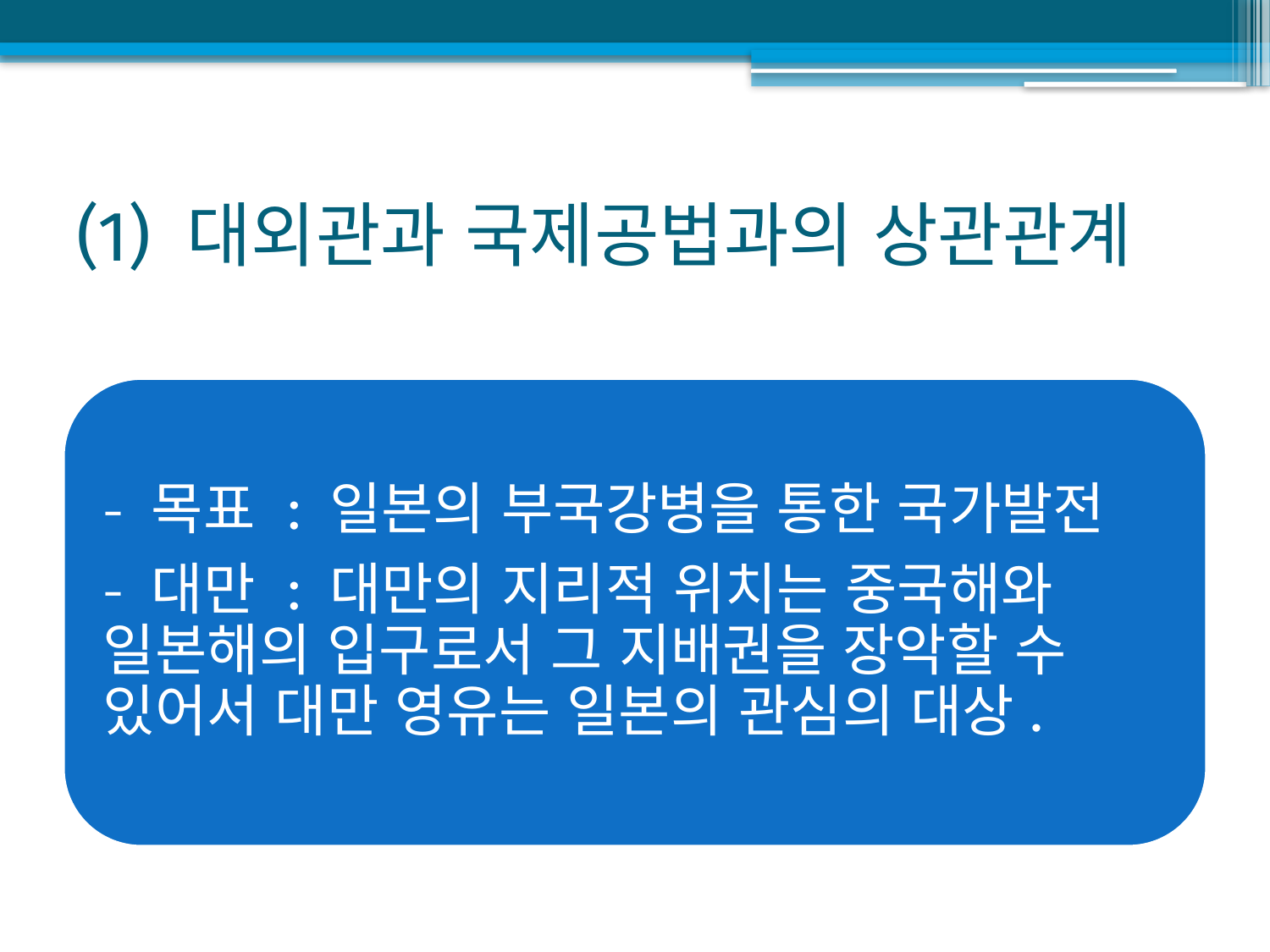

# (1) 대외관과 국제공법과의 상관관계
- 목표 : 일본의 부국강병을 통한 국가발전
- 대만 : 대만의 지리적 위치는 중국해와   일본해의 입구로서 그 지배권을 장악할 수 있어서 대만 영유는 일본의 관심의 대상.